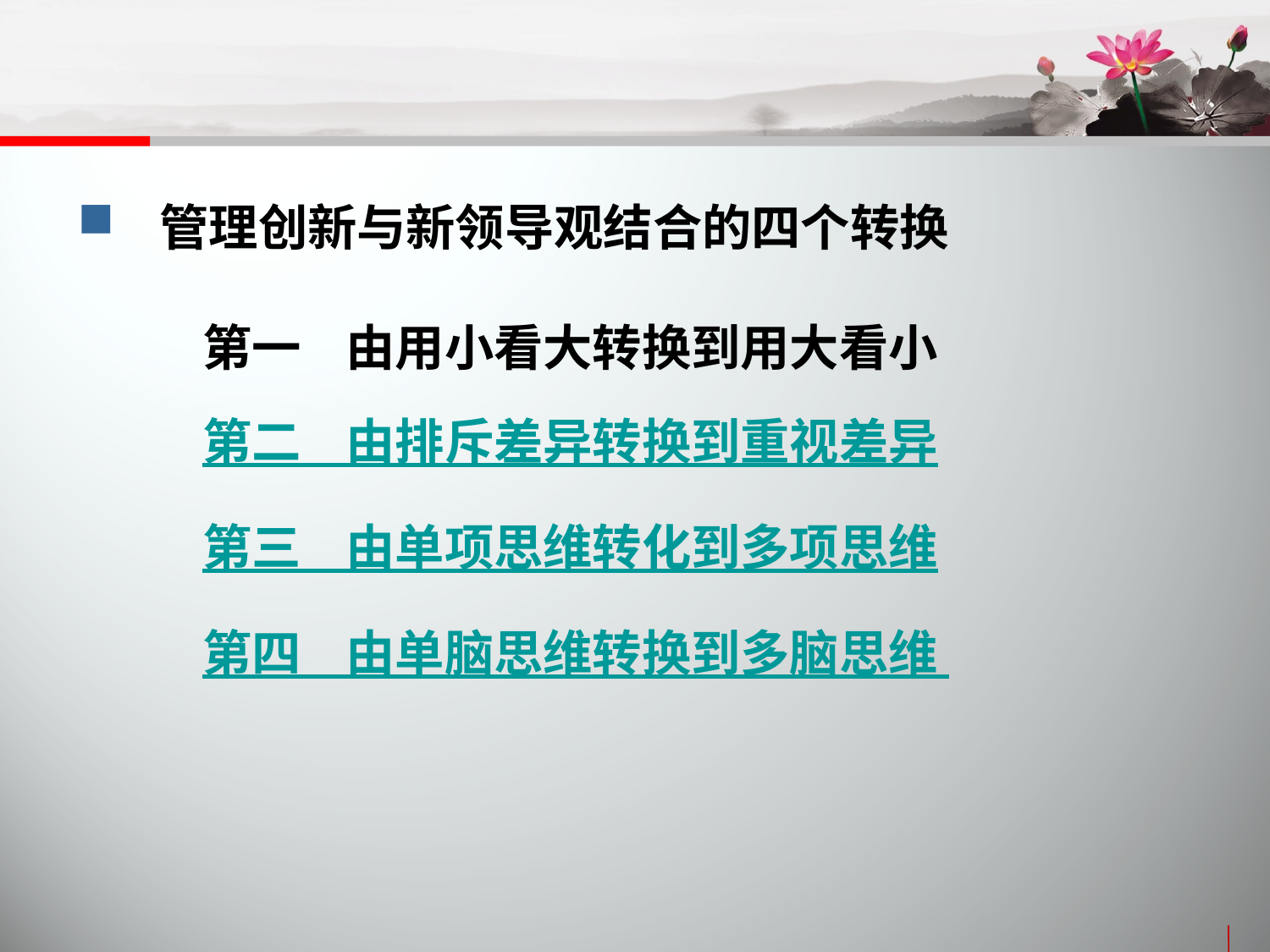

管理创新与新领导观结合的四个转换

第一    由用小看大转换到用大看小

第二    由排斥差异转换到重视差异

第三    由单项思维转化到多项思维

第四    由单脑思维转换到多脑思维